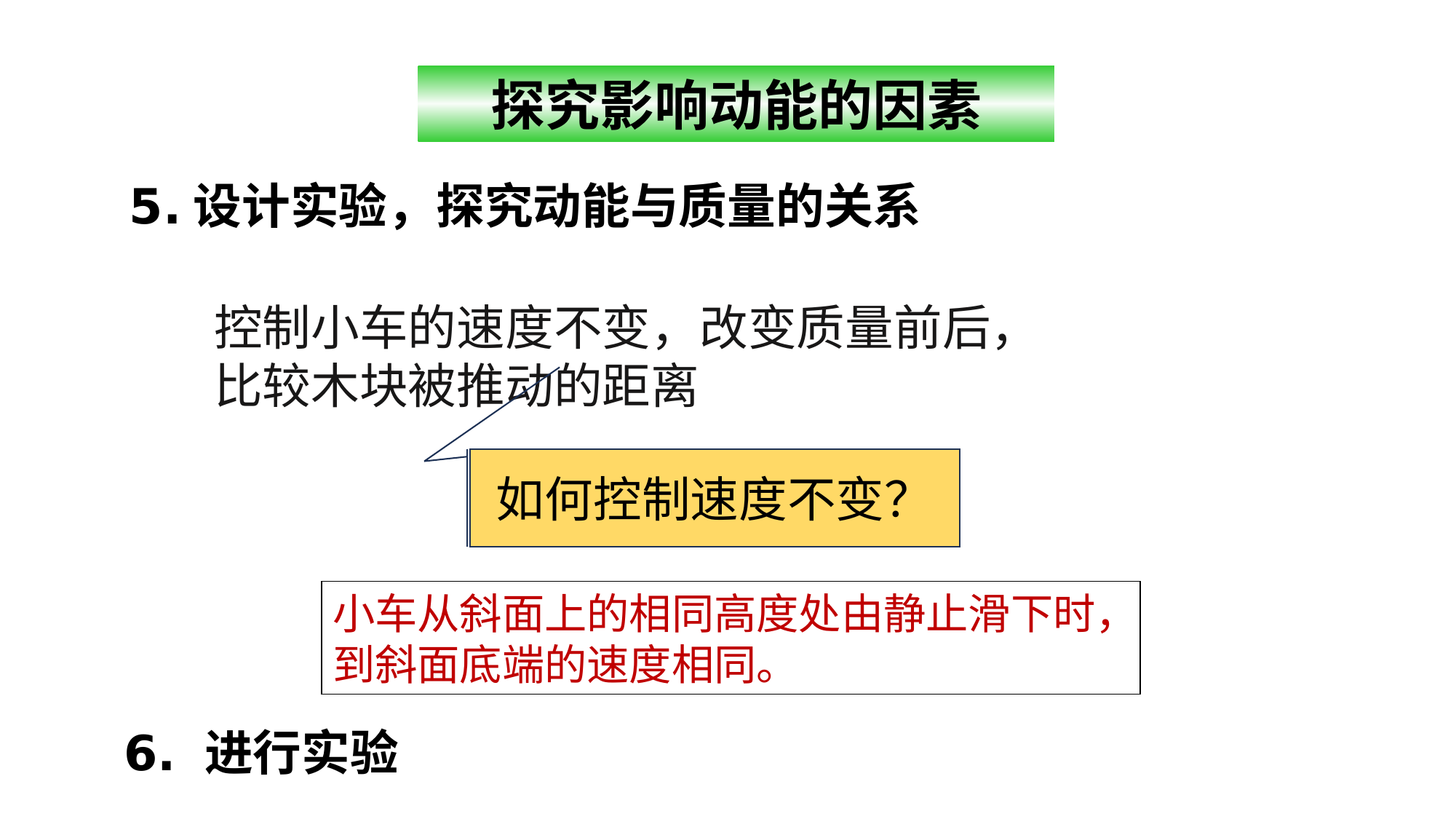

探究影响动能的因素
5.设计实验，探究动能与质量的关系

控制小车的速度不变，改变质量前后，比较木块被推动的距离
如何控制速度不变？
小车从斜面上的相同高度处由静止滑下时，到斜面底端的速度相同。
6. 进行实验